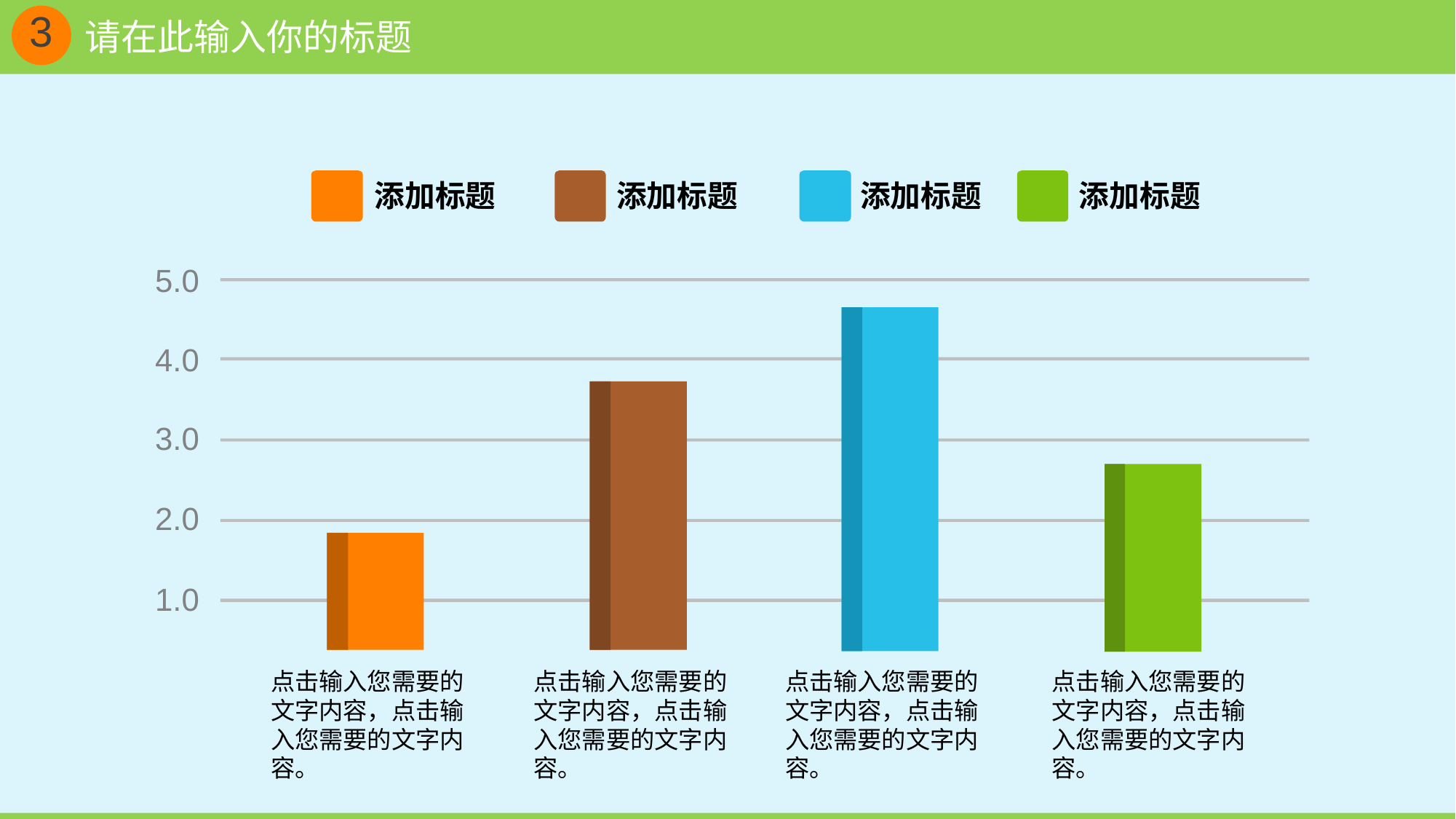

3

请在此输入你的标题

添加标题
添加标题
添加标题
添加标题
5.0

4.0

3.0

2.0

1.0

点击输入您需要的文字内容，点击输入您需要的文字内容。
点击输入您需要的文字内容，点击输入您需要的文字内容。
点击输入您需要的文字内容，点击输入您需要的文字内容。
点击输入您需要的文字内容，点击输入您需要的文字内容。